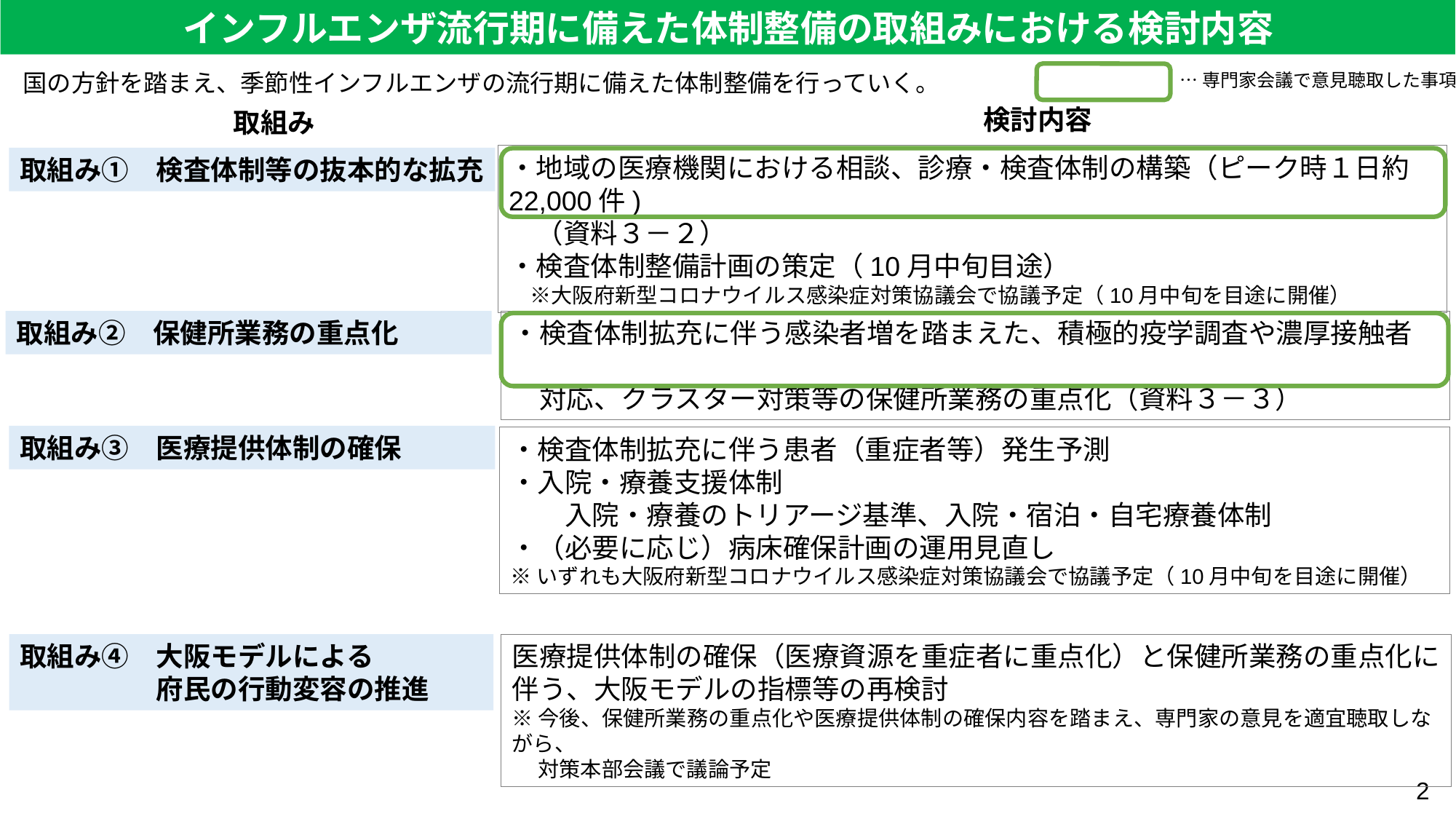

インフルエンザ流行期に備えた体制整備の取組みにおける検討内容
国の方針を踏まえ、季節性インフルエンザの流行期に備えた体制整備を行っていく。
…専門家会議で意見聴取した事項

検討内容
取組み
・地域の医療機関における相談、診療・検査体制の構築（ピーク時１日約22,000件)
　（資料３－２）
・検査体制整備計画の策定（10月中旬目途）
　※大阪府新型コロナウイルス感染症対策協議会で協議予定（10月中旬を目途に開催）
取組み①　検査体制等の抜本的な拡充

取組み②　保健所業務の重点化
・検査体制拡充に伴う感染者増を踏まえた、積極的疫学調査や濃厚接触者
　対応、クラスター対策等の保健所業務の重点化（資料３－３）

取組み③　医療提供体制の確保
・検査体制拡充に伴う患者（重症者等）発生予測
・入院・療養支援体制
　　入院・療養のトリアージ基準、入院・宿泊・自宅療養体制
・（必要に応じ）病床確保計画の運用見直し
※いずれも大阪府新型コロナウイルス感染症対策協議会で協議予定（10月中旬を目途に開催）
取組み④　大阪モデルによる
　　　　　府民の行動変容の推進
医療提供体制の確保（医療資源を重症者に重点化）と保健所業務の重点化に伴う、大阪モデルの指標等の再検討
※今後、保健所業務の重点化や医療提供体制の確保内容を踏まえ、専門家の意見を適宜聴取しながら、
　 対策本部会議で議論予定
2